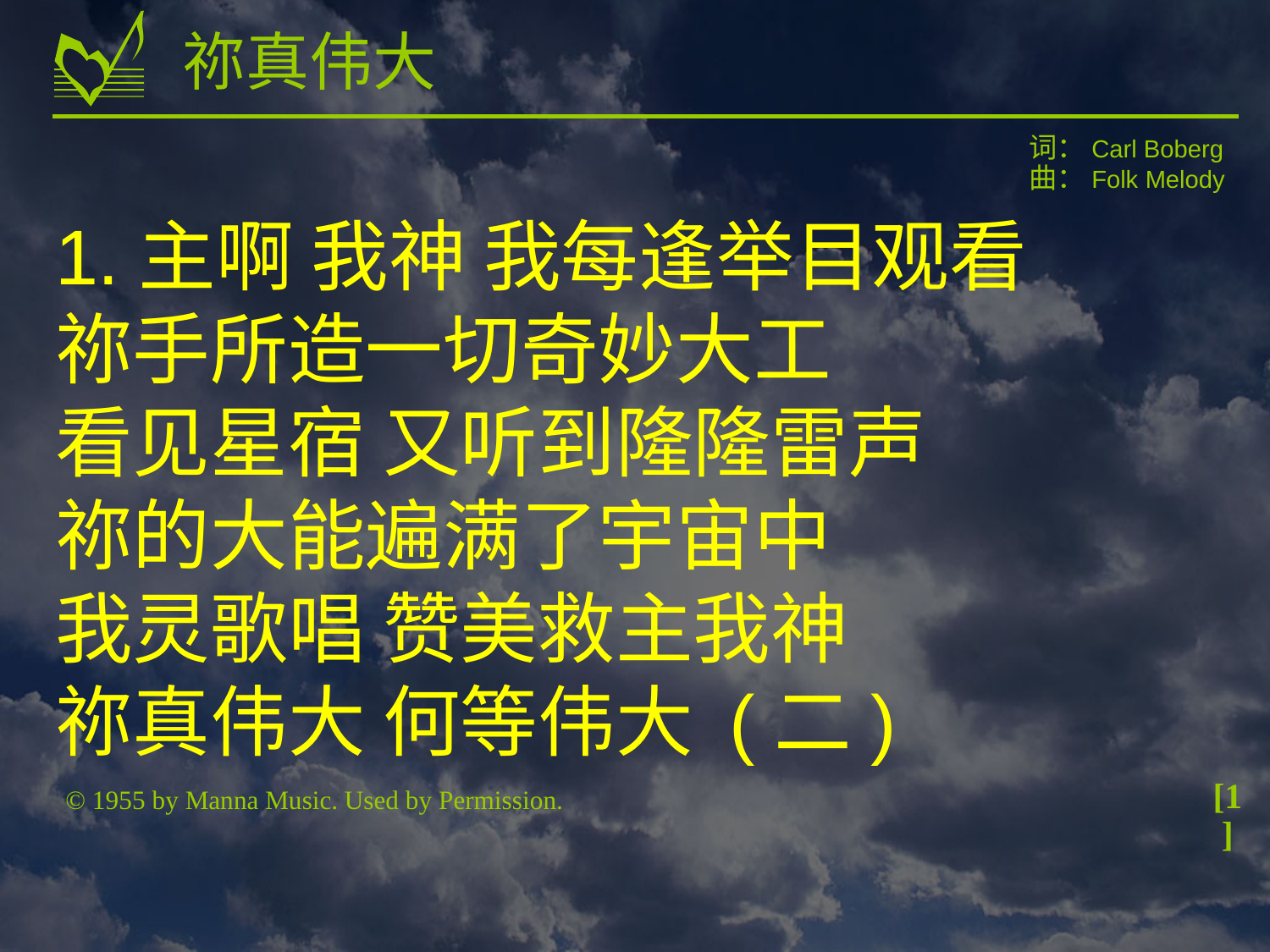

# 祢真伟大
词：Carl Boberg
曲：Folk Melody
1.主啊 我神 我每逢举目观看
祢手所造一切奇妙大工
看见星宿 又听到隆隆雷声
祢的大能遍满了宇宙中
我灵歌唱 赞美救主我神
祢真伟大 何等伟大 (二)
[1]
© 1955 by Manna Music. Used by Permission.